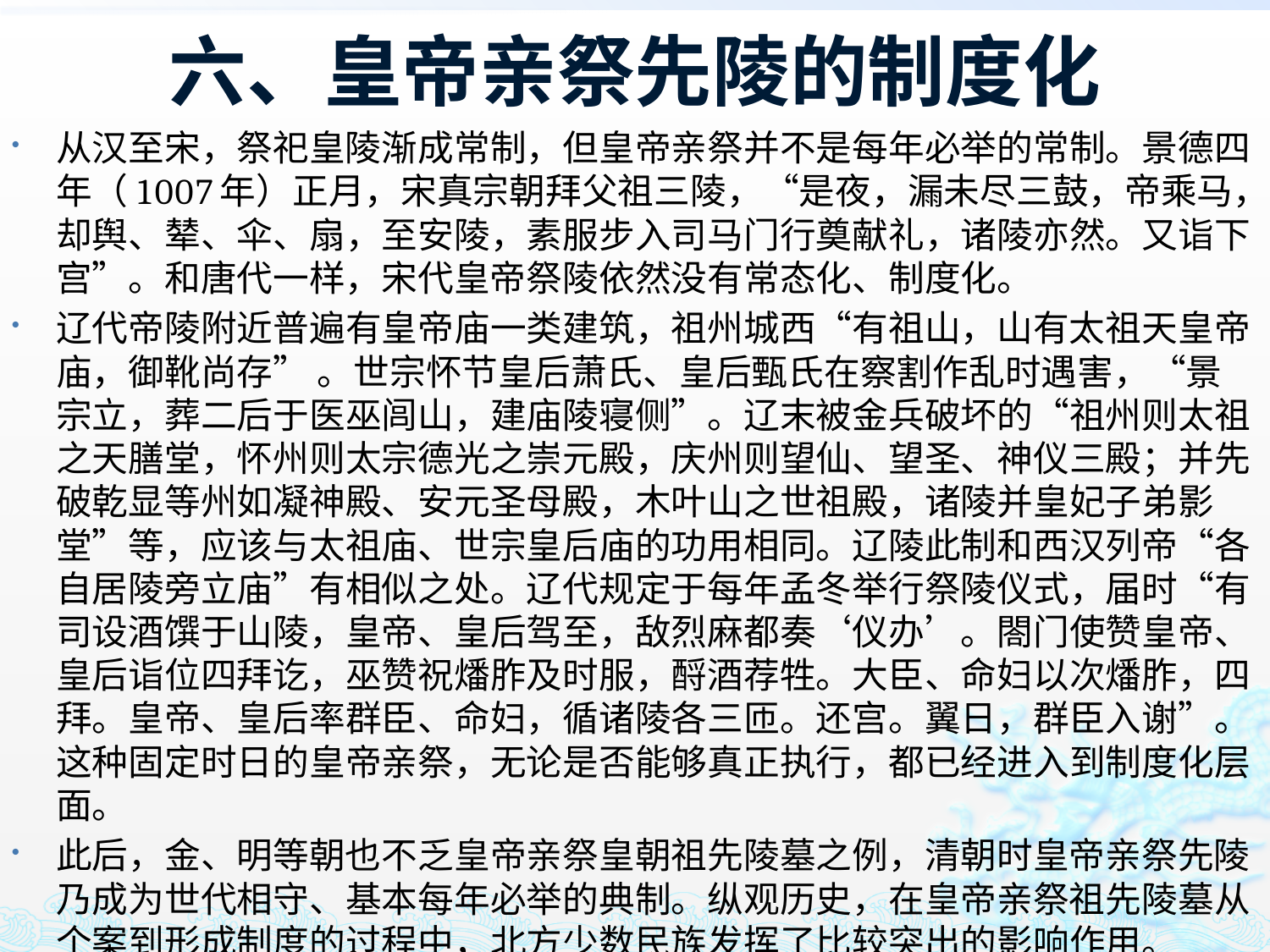

# 六、皇帝亲祭先陵的制度化
从汉至宋，祭祀皇陵渐成常制，但皇帝亲祭并不是每年必举的常制。景德四年（1007年）正月，宋真宗朝拜父祖三陵，“是夜，漏未尽三鼓，帝乘马，却舆、辇、伞、扇，至安陵，素服步入司马门行奠献礼，诸陵亦然。又诣下宫”。和唐代一样，宋代皇帝祭陵依然没有常态化、制度化。
辽代帝陵附近普遍有皇帝庙一类建筑，祖州城西“有祖山，山有太祖天皇帝庙，御靴尚存” 。世宗怀节皇后萧氏、皇后甄氏在察割作乱时遇害，“景宗立，葬二后于医巫闾山，建庙陵寝侧”。辽末被金兵破坏的“祖州则太祖之天膳堂，怀州则太宗德光之崇元殿，庆州则望仙、望圣、神仪三殿；并先破乾显等州如凝神殿、安元圣母殿，木叶山之世祖殿，诸陵并皇妃子弟影堂”等，应该与太祖庙、世宗皇后庙的功用相同。辽陵此制和西汉列帝“各自居陵旁立庙”有相似之处。辽代规定于每年孟冬举行祭陵仪式，届时“有司设酒馔于山陵，皇帝、皇后驾至，敌烈麻都奏‘仪办’。閤门使赞皇帝、皇后诣位四拜讫，巫赞祝燔胙及时服，酹酒荐牲。大臣、命妇以次燔胙，四拜。皇帝、皇后率群臣、命妇，循诸陵各三匝。还宫。翼日，群臣入谢”。这种固定时日的皇帝亲祭，无论是否能够真正执行，都已经进入到制度化层面。
此后，金、明等朝也不乏皇帝亲祭皇朝祖先陵墓之例，清朝时皇帝亲祭先陵乃成为世代相守、基本每年必举的典制。纵观历史，在皇帝亲祭祖先陵墓从个案到形成制度的过程中，北方少数民族发挥了比较突出的影响作用。